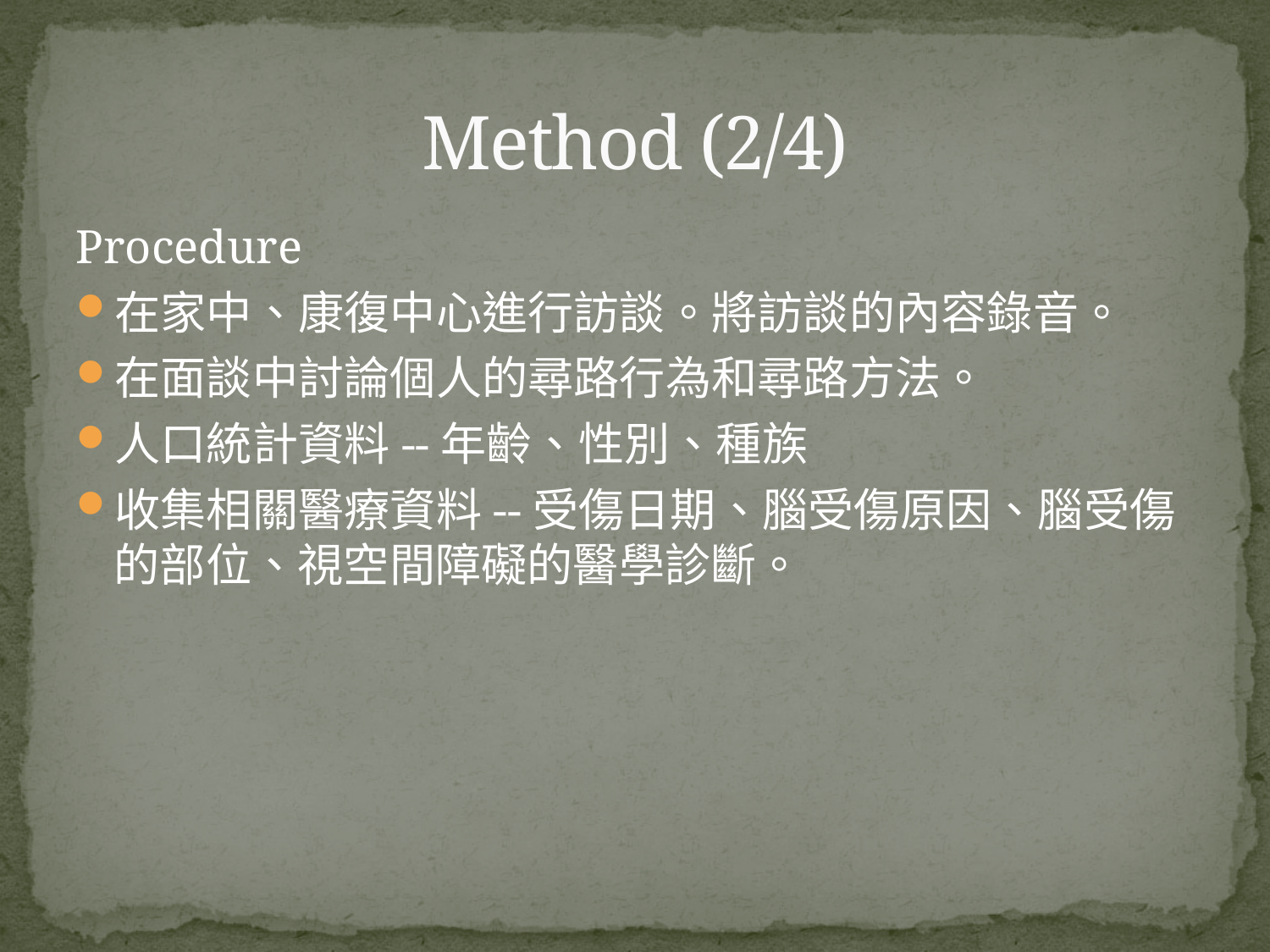

# Method (2/4)
Procedure
在家中、康復中心進行訪談。將訪談的內容錄音。
在面談中討論個人的尋路行為和尋路方法。
人口統計資料--年齡、性別、種族
收集相關醫療資料--受傷日期、腦受傷​​原因、腦受傷的部位、視空間障礙的醫學診斷。